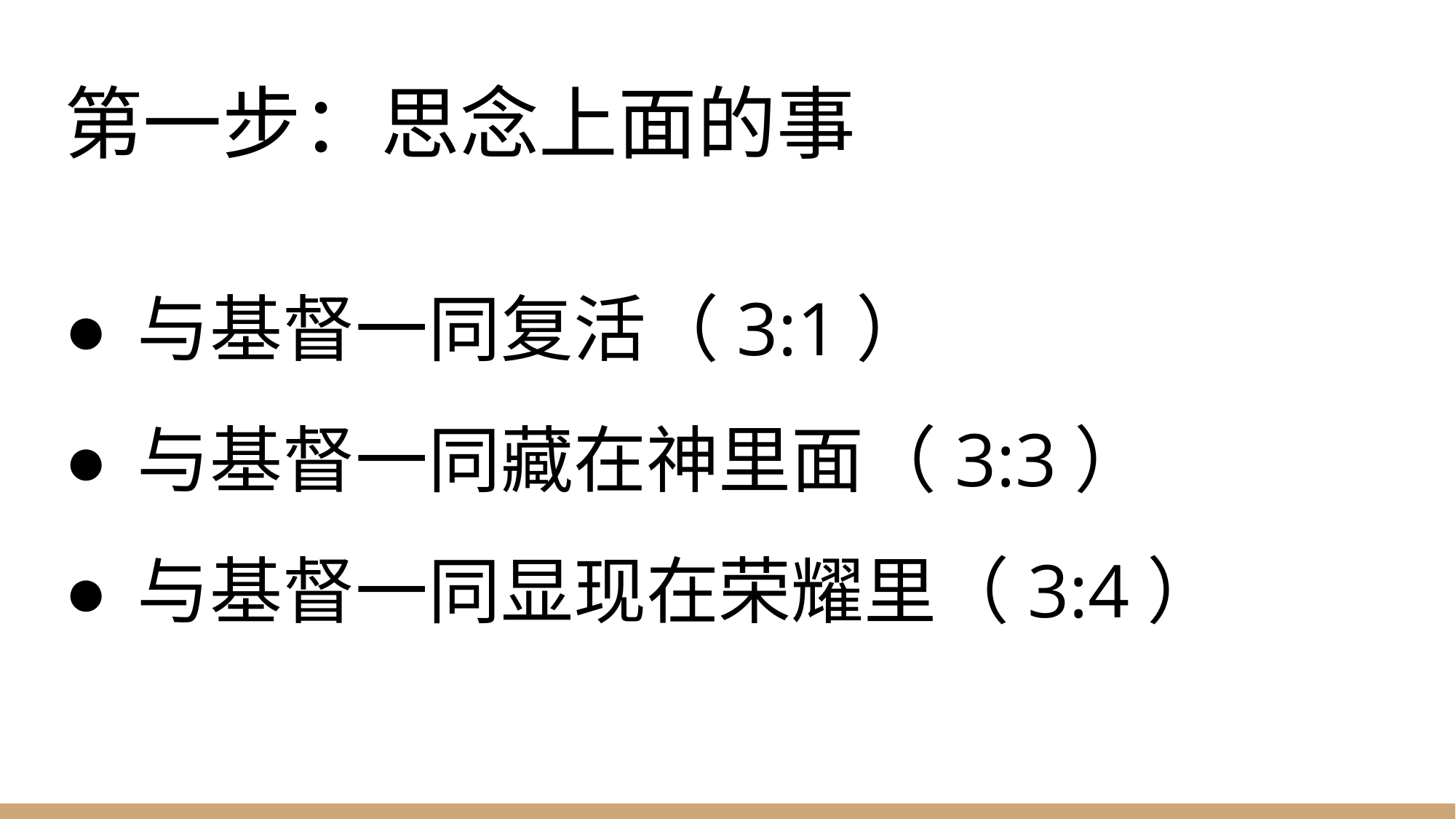

# 第一步：思念上面的事
与基督一同复活（3:1）
与基督一同藏在神里面（3:3）
与基督一同显现在荣耀里（3:4）